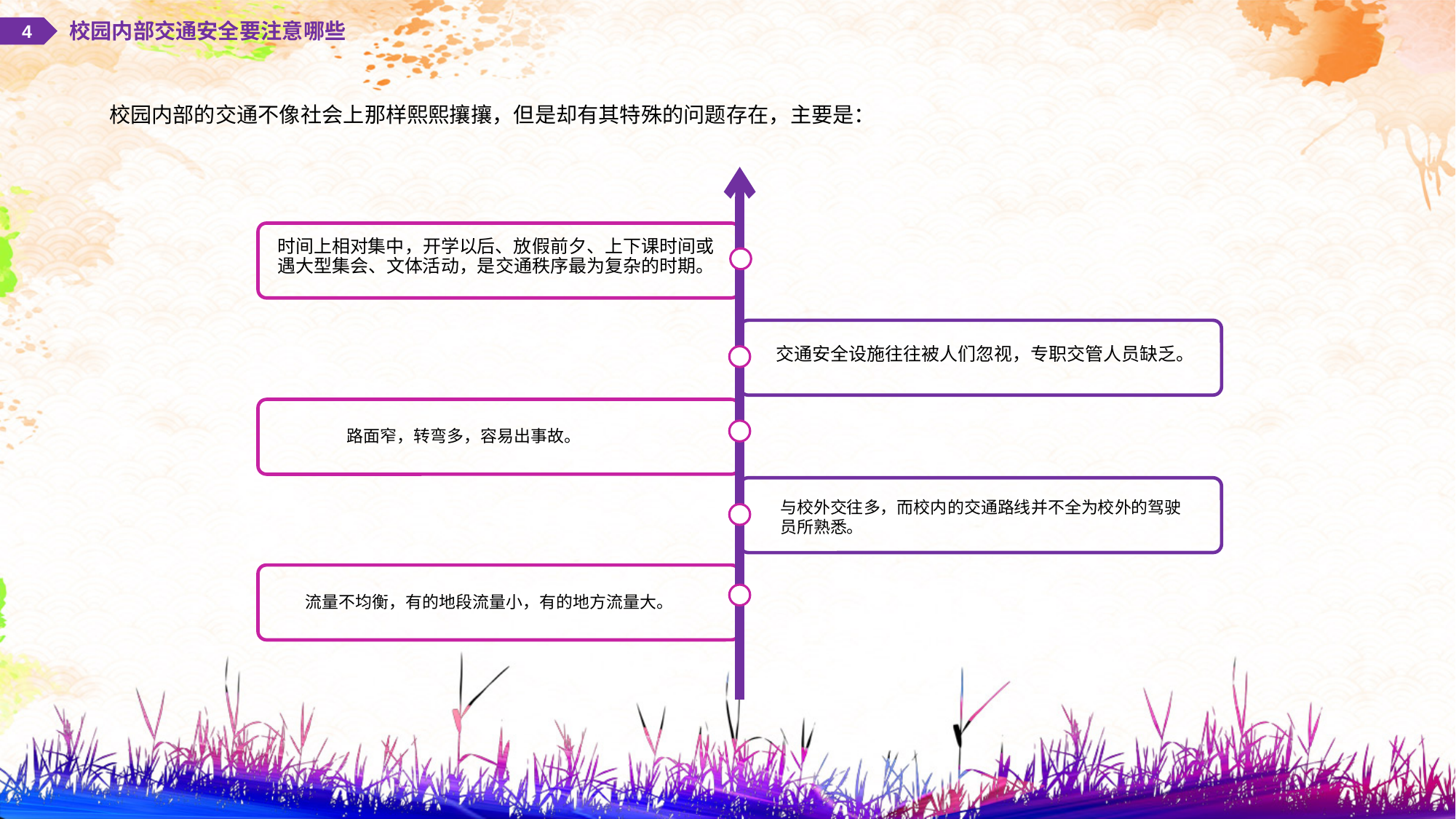

校园内部交通安全要注意哪些
4
校园内部的交通不像社会上那样熙熙攘攘，但是却有其特殊的问题存在，主要是：

时间上相对集中，开学以后、放假前夕、上下课时间或遇大型集会、文体活动，是交通秩序最为复杂的时期。

交通安全设施往往被人们忽视，专职交管人员缺乏。

路面窄，转弯多，容易出事故。

与校外交往多，而校内的交通路线并不全为校外的驾驶员所熟悉。

流量不均衡，有的地段流量小，有的地方流量大。